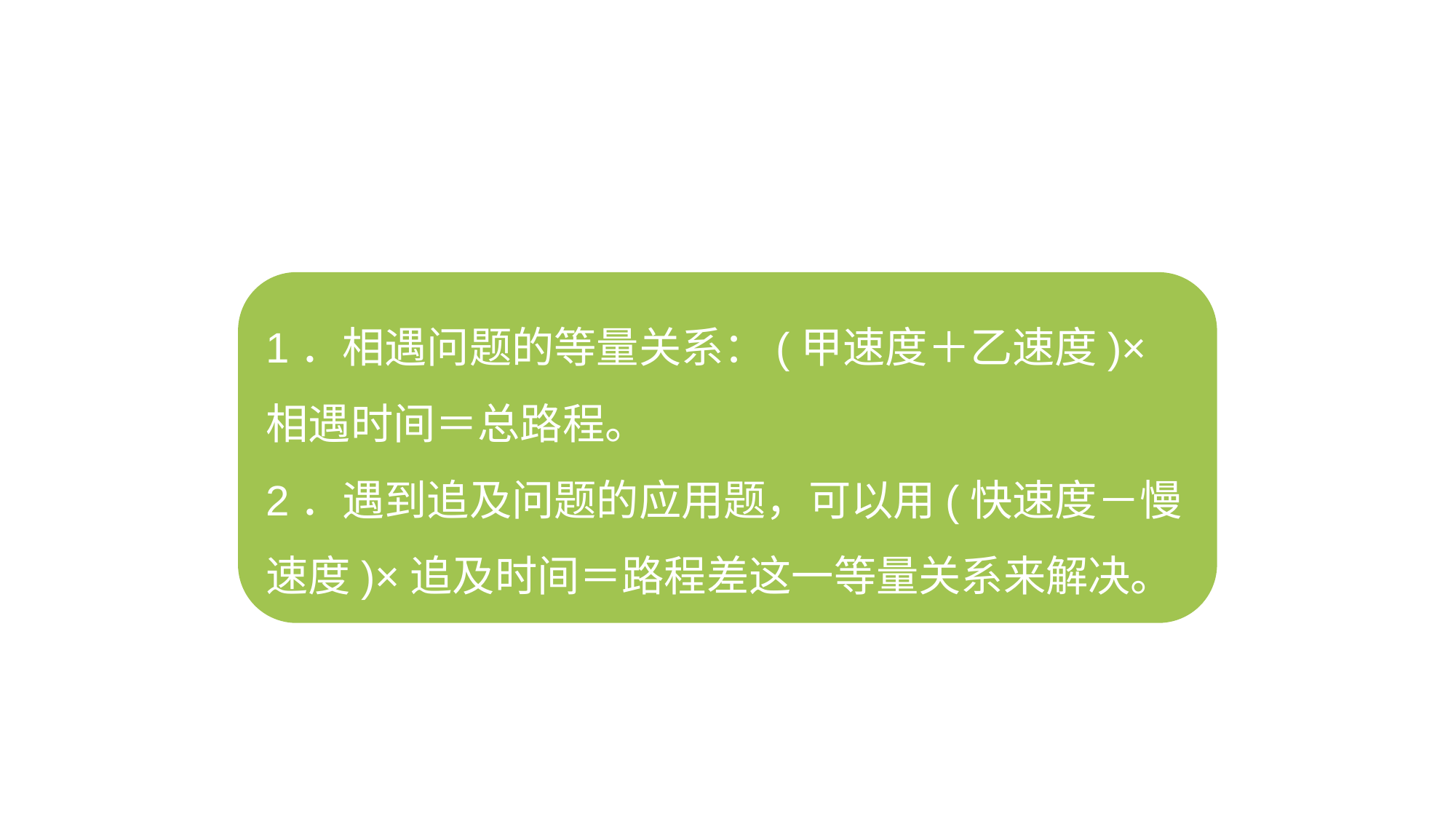

1．相遇问题的等量关系：(甲速度＋乙速度)×相遇时间＝总路程。
2．遇到追及问题的应用题，可以用(快速度－慢速度)×追及时间＝路程差这一等量关系来解决。